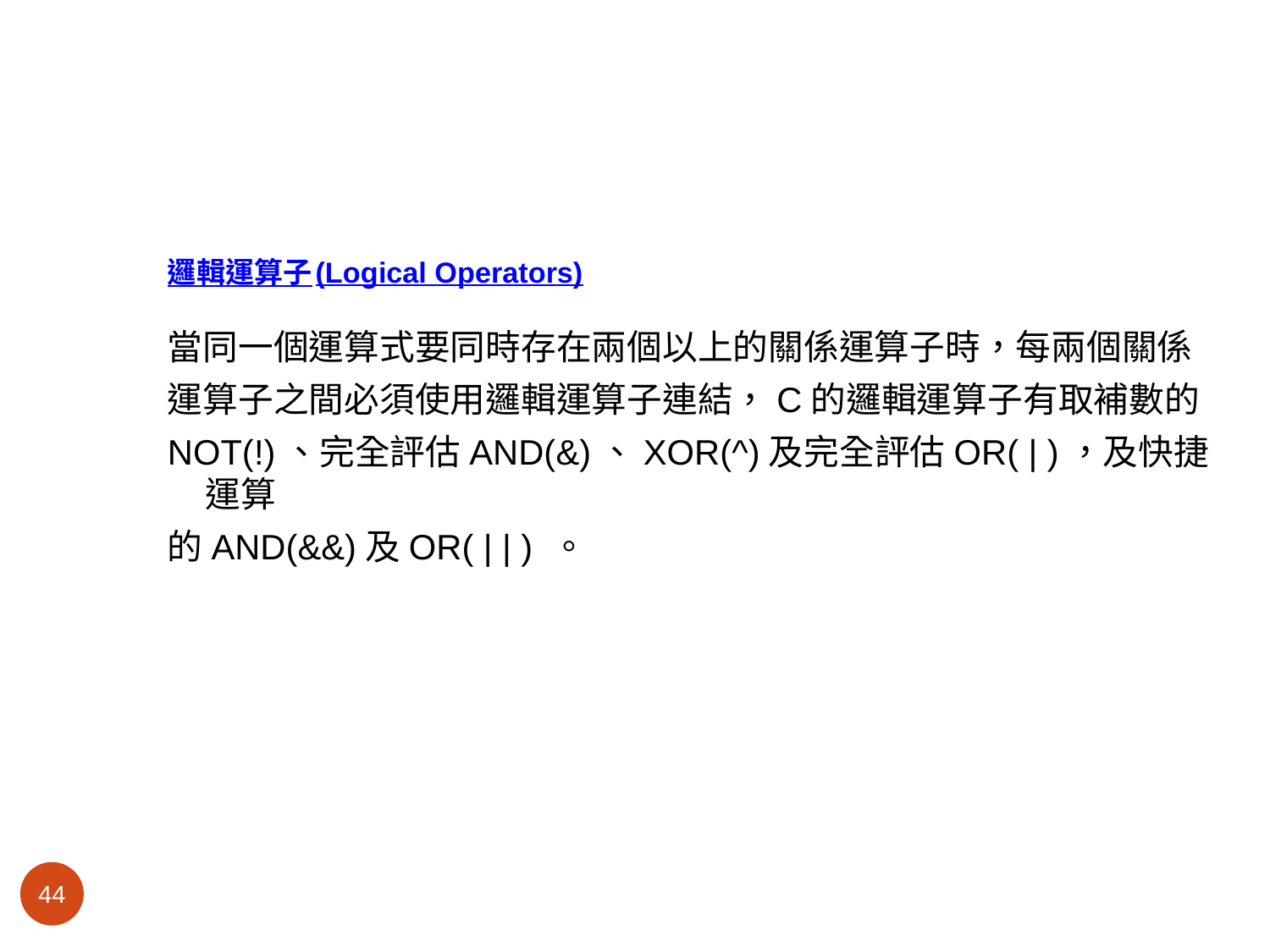

# 邏輯運算子(Logical Operators)

當同一個運算式要同時存在兩個以上的關係運算子時，每兩個關係
運算子之間必須使用邏輯運算子連結，C的邏輯運算子有取補數的
NOT(!)、完全評估AND(&)、XOR(^)及完全評估OR( | )，及快捷運算
的AND(&&)及OR( | | ) 。

44